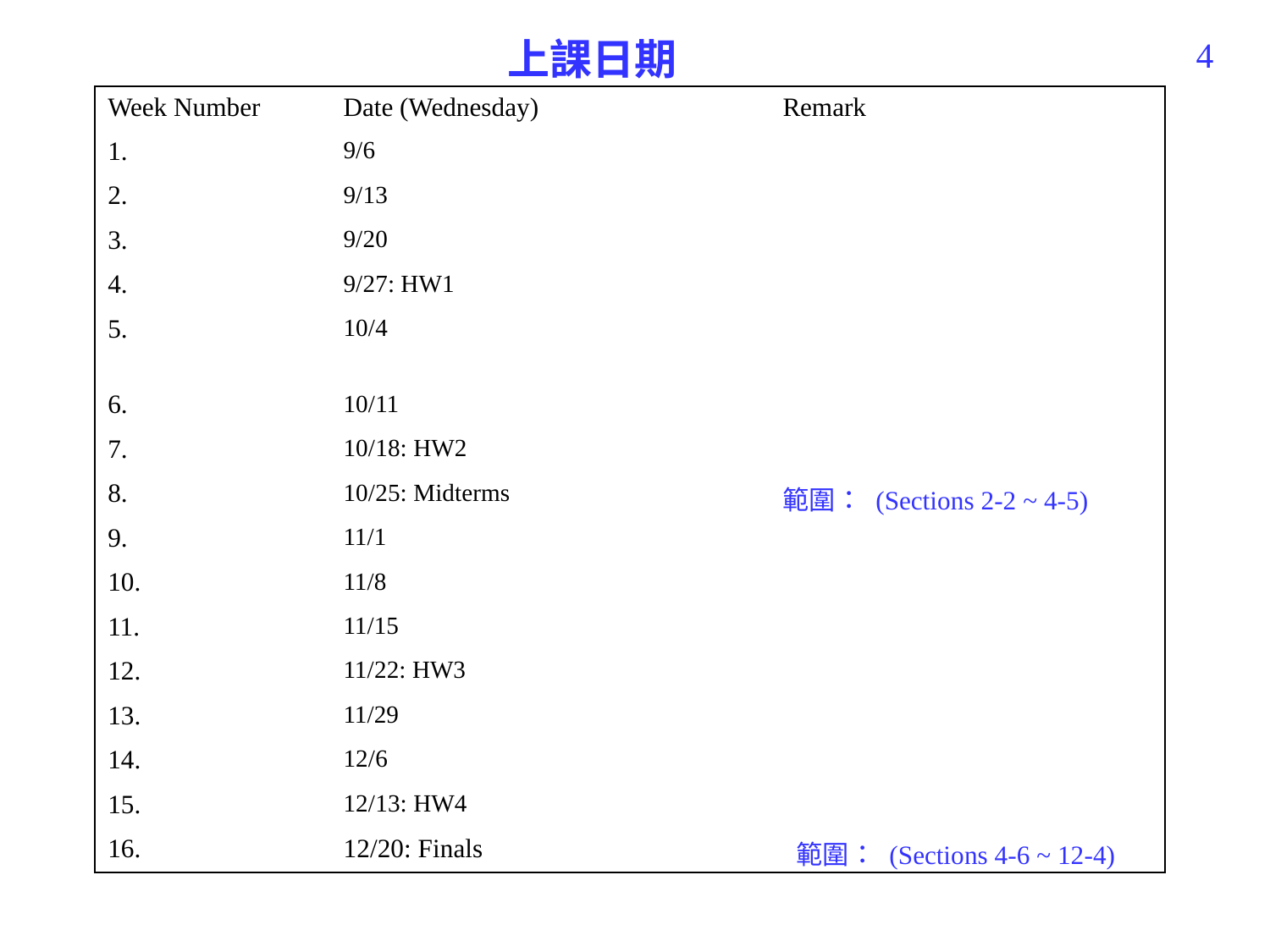

上課日期
4
| Week Number | Date (Wednesday) | Remark |
| --- | --- | --- |
| 1. | 9/6 |  |
| 2. | 9/13 |  |
| 3. | 9/20 |  |
| 4. | 9/27: HW1 |  |
| 5. | 10/4 |  |
| 6. | 10/11 |  |
| 7. | 10/18: HW2 |  |
| 8. | 10/25: Midterms | 範圍： (Sections 2-2 ~ 4-5) |
| 9. | 11/1 |  |
| 10. | 11/8 |  |
| 11. | 11/15 |  |
| 12. | 11/22: HW3 |  |
| 13. | 11/29 |  |
| 14. | 12/6 |  |
| 15. | 12/13: HW4 |  |
| 16. | 12/20: Finals | 範圍： (Sections 4-6 ~ 12-4) |